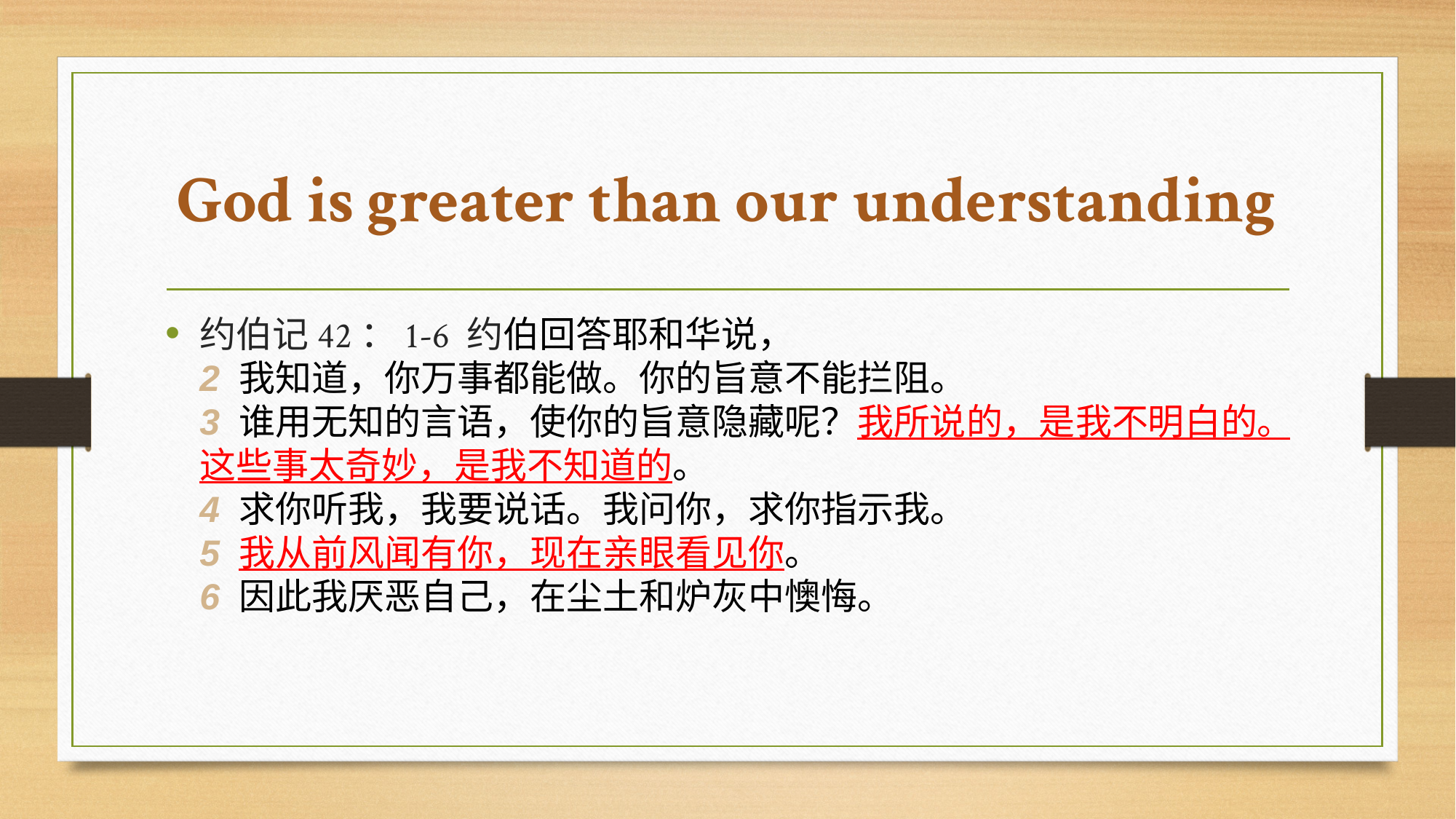

# God is greater than our understanding
约伯记42：1-6 约伯回答耶和华说，
2 我知道，你万事都能做。你的旨意不能拦阻。
3 谁用无知的言语，使你的旨意隐藏呢？我所说的，是我不明白的。这些事太奇妙，是我不知道的。
4 求你听我，我要说话。我问你，求你指示我。
5 我从前风闻有你，现在亲眼看见你。
6 因此我厌恶自己，在尘土和炉灰中懊悔。